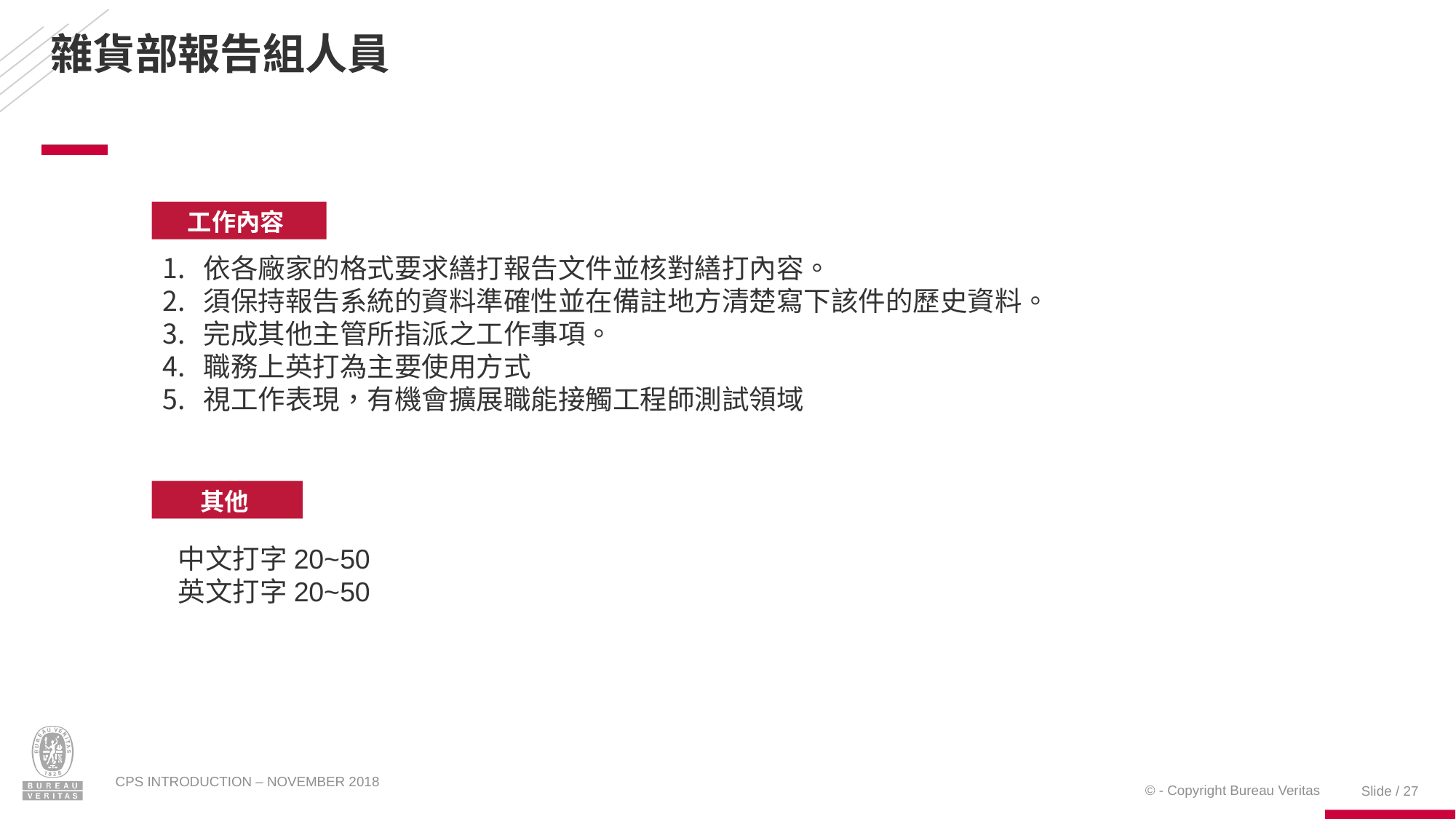

# 雜貨部報告組人員

工作內容
依各廠家的格式要求繕打報告文件並核對繕打內容。
須保持報告系統的資料準確性並在備註地方清楚寫下該件的歷史資料。
完成其他主管所指派之工作事項。
職務上英打為主要使用方式
視工作表現，有機會擴展職能接觸工程師測試領域

其他
中文打字20~50
英文打字20~50
CPS INTRODUCTION – NOVEMBER 2018
Slide / 27